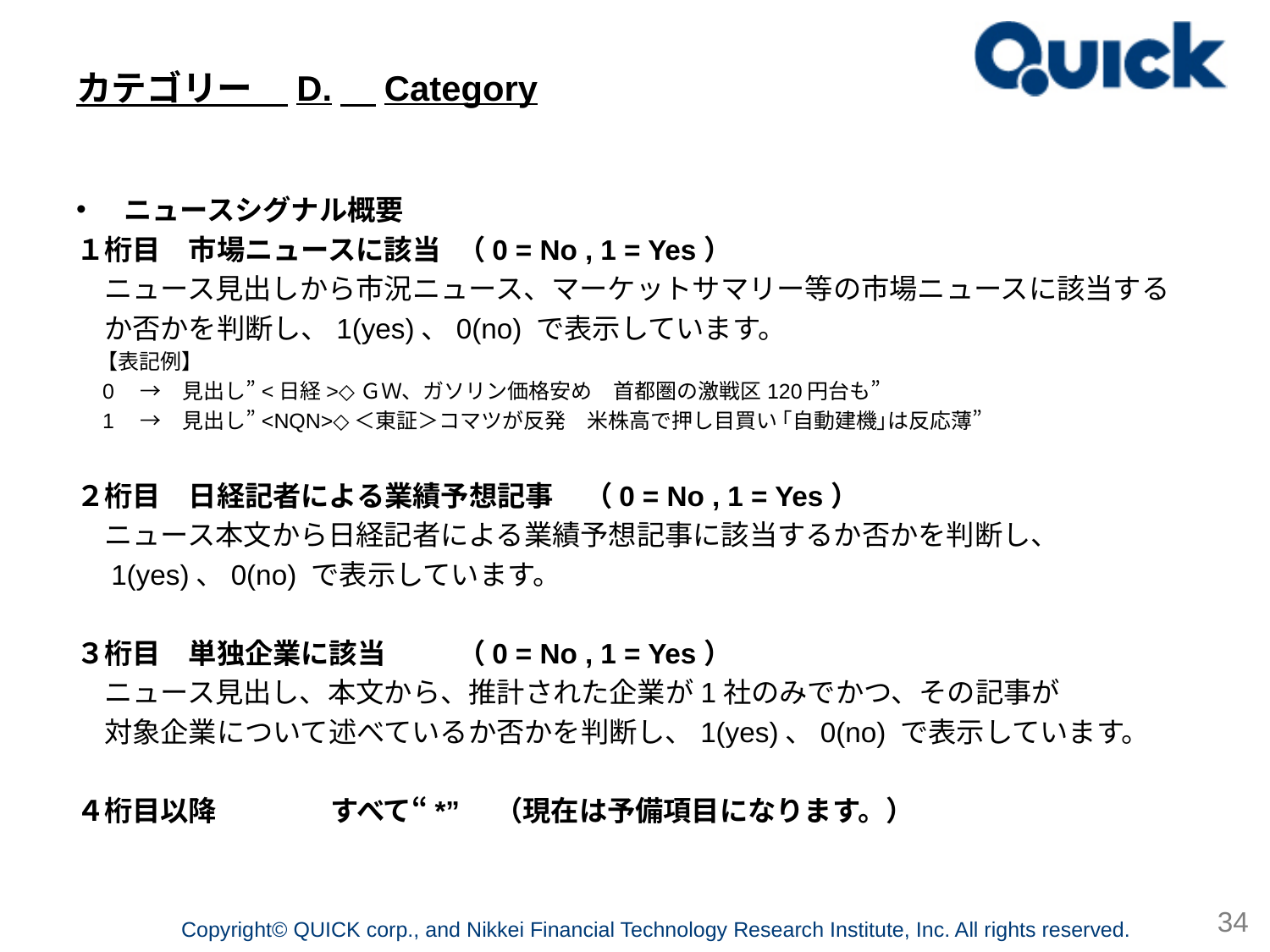

# カテゴリー　D.　Category
ニュースシグナル概要
１桁目　市場ニュースに該当	（0 = No , 1 = Yes）
　ニュース見出しから市況ニュース、マーケットサマリー等の市場ニュースに該当する
　か否かを判断し、1(yes)、0(no) で表示しています。
　【表記例】
　0　→　見出し”<日経>◇ＧＷ、ガソリン価格安め　首都圏の激戦区120円台も”
　1　→　見出し”<NQN>◇＜東証＞コマツが反発　米株高で押し目買い ｢自動建機｣は反応薄”

２桁目　日経記者による業績予想記事	（0 = No , 1 = Yes）
　ニュース本文から日経記者による業績予想記事に該当するか否かを判断し、
　1(yes)、0(no) で表示しています。

３桁目　単独企業に該当	（0 = No , 1 = Yes）
　ニュース見出し、本文から、推計された企業が1社のみでかつ、その記事が
　対象企業について述べているか否かを判断し、1(yes)、0(no) で表示しています。

４桁目以降	すべて“*”　（現在は予備項目になります。）

34